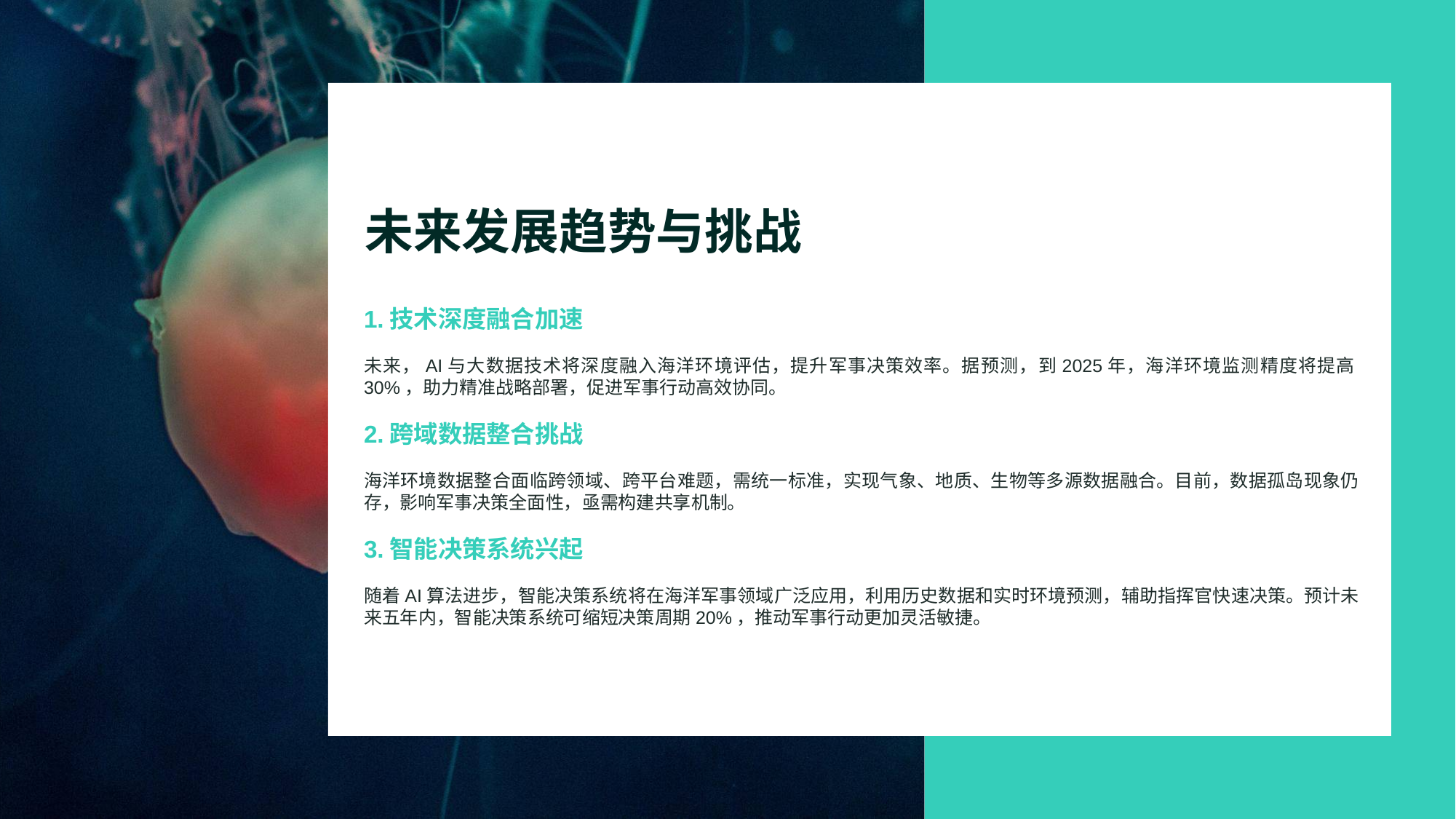

未来发展趋势与挑战
1.技术深度融合加速
未来，AI与大数据技术将深度融入海洋环境评估，提升军事决策效率。据预测，到2025年，海洋环境监测精度将提高30%，助力精准战略部署，促进军事行动高效协同。
2.跨域数据整合挑战
海洋环境数据整合面临跨领域、跨平台难题，需统一标准，实现气象、地质、生物等多源数据融合。目前，数据孤岛现象仍存，影响军事决策全面性，亟需构建共享机制。
3.智能决策系统兴起
随着AI算法进步，智能决策系统将在海洋军事领域广泛应用，利用历史数据和实时环境预测，辅助指挥官快速决策。预计未来五年内，智能决策系统可缩短决策周期20%，推动军事行动更加灵活敏捷。